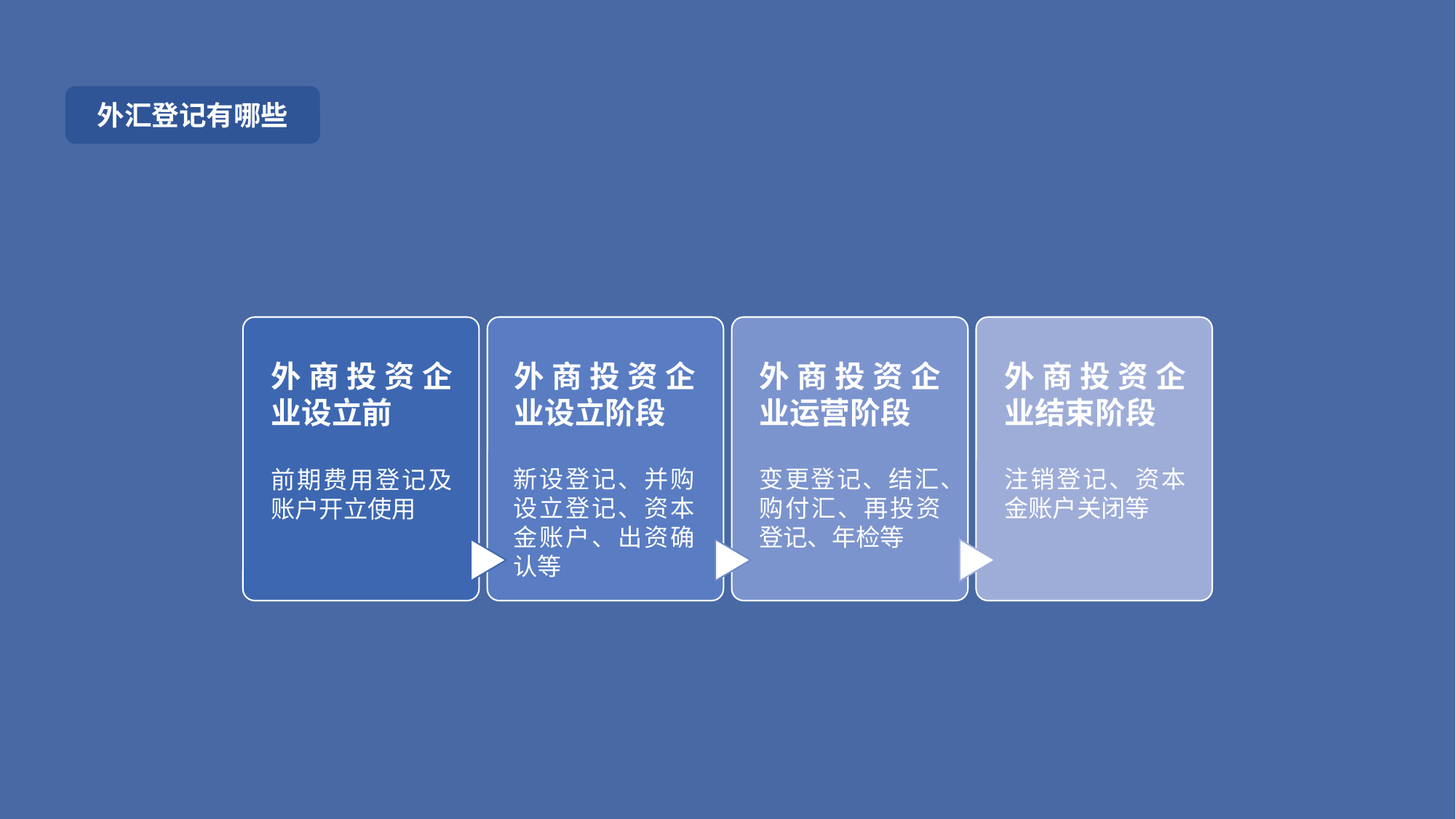

外汇登记有哪些

外商投资企业设立前
外商投资企业设立阶段
外商投资企业运营阶段
外商投资企业结束阶段
新设登记、并购设立登记、资本金账户、出资确认等
变更登记、结汇、购付汇、再投资登记、年检等
注销登记、资本金账户关闭等
前期费用登记及账户开立使用